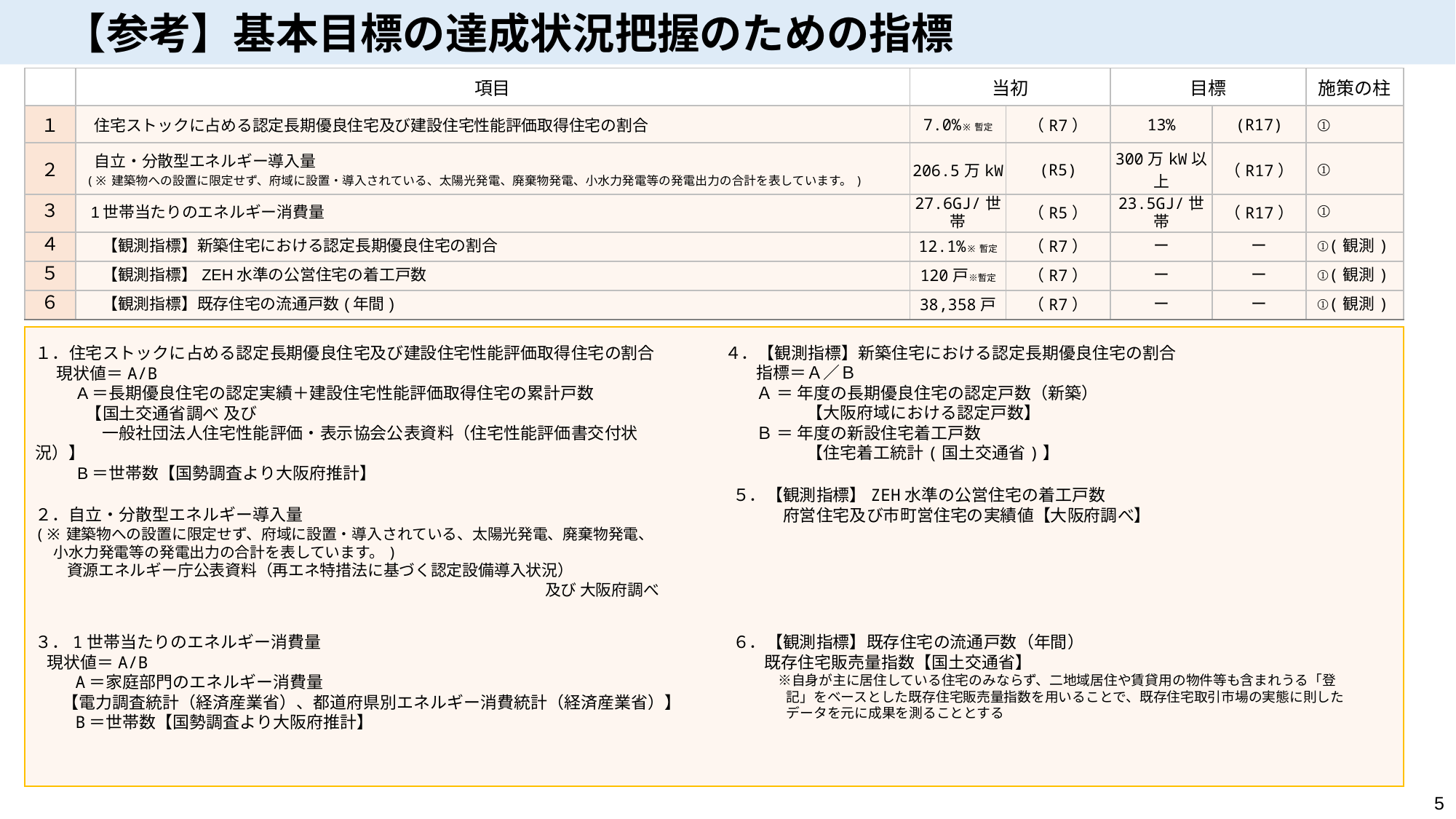

【参考】基本目標の達成状況把握のための指標
基本目標の達成に向けては、行政だけでなく府民や民間事業者、NPOなどの多様な主体が連携・協働した取組みが重要です。
このため、これら多様な主体が連携・協働して達成すべき目標を分かりやすく提示するとともに、計画の進行管理を行うための指標として、「みんなでめざそう値」を設定します。なお、設定に当たっては、国による統計調査や府が独自に実施する調査をもとに、中長期にわたって経年変化が把握可能な項目を選定します。また、設定した指標については、できる限りその進捗状況の把握に努め、PDCAサイクルによる進行管理を行います。
|  | 項目 | 当初 |  | 目標 |  | 施策の柱 |
| --- | --- | --- | --- | --- | --- | --- |
| １ | 住宅ストックに占める認定長期優良住宅及び建設住宅性能評価取得住宅の割合 | 7.0%※暫定 | （R7） | 13% | (R17) | ① |
| ２ | 自立・分散型エネルギー導入量 (※建築物への設置に限定せず、府域に設置・導入されている、太陽光発電、廃棄物発電、小水力発電等の発電出力の合計を表しています。) | 206.5万kW | (R5) | 300万kW以上 | （R17） | ① |
| ３ | 1世帯当たりのエネルギー消費量 | 27.6GJ/世帯 | （R5） | 23.5GJ/世帯 | （R17） | ① |
| ４ | 【観測指標】新築住宅における認定長期優良住宅の割合 | 12.1%※暫定 | （R7） | ー | ー | ①(観測) |
| ５ | 【観測指標】ZEH水準の公営住宅の着工戸数 | 120戸※暫定 | （R7） | ー | ー | ①(観測) |
| ６ | 【観測指標】既存住宅の流通戸数(年間) | 38,358戸 | （R7） | ー | ー | ①(観測) |

１．住宅ストックに占める認定長期優良住宅及び建設住宅性能評価取得住宅の割合
現状値＝A/B
　A＝長期優良住宅の認定実績＋建設住宅性能評価取得住宅の累計戸数
　　　【国土交通省調べ 及び
　　　　一般社団法人住宅性能評価・表示協会公表資料（住宅性能評価書交付状況）】
　B＝世帯数【国勢調査より大阪府推計】
４．【観測指標】新築住宅における認定長期優良住宅の割合
指標＝Ａ／Ｂ
Ａ ＝ 年度の長期優良住宅の認定戸数（新築）
　　　【大阪府域における認定戸数】
Ｂ ＝ 年度の新設住宅着工戸数
　　　【住宅着工統計(国土交通省)】
５．【観測指標】ZEH水準の公営住宅の着工戸数
　　　府営住宅及び市町営住宅の実績値【大阪府調べ】
２．自立・分散型エネルギー導入量
(※建築物への設置に限定せず、府域に設置・導入されている、太陽光発電、廃棄物発電、
　 小水力発電等の発電出力の合計を表しています。)
　　資源エネルギー庁公表資料（再エネ特措法に基づく認定設備導入状況）
及び 大阪府調べ
３．1世帯当たりのエネルギー消費量
  現状値＝A/B
    A＝家庭部門のエネルギー消費量
      【電力調査統計（経済産業省）、都道府県別エネルギー消費統計（経済産業省）】
    B＝世帯数【国勢調査より大阪府推計】
６．【観測指標】既存住宅の流通戸数（年間）
既存住宅販売量指数【国土交通省】
　※自身が主に居住している住宅のみならず、二地域居住や賃貸用の物件等も含まれうる「登記」をベースとした既存住宅販売量指数を用いることで、既存住宅取引市場の実態に則したデータを元に成果を測ることとする
5